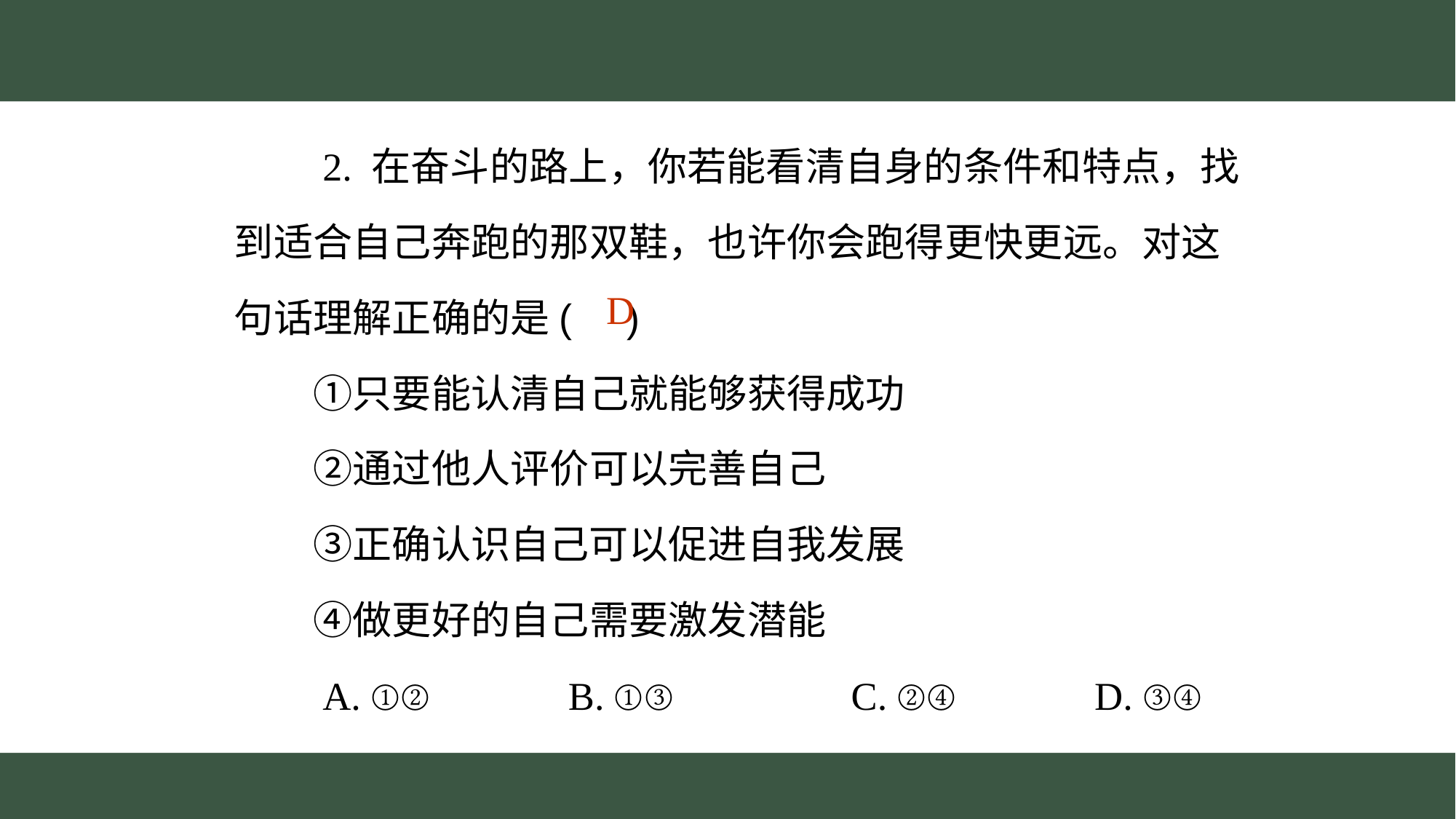

2. 在奋斗的路上，你若能看清自身的条件和特点，找
到适合自己奔跑的那双鞋，也许你会跑得更快更远。对这
句话理解正确的是(     )
　　①只要能认清自己就能够获得成功
　　②通过他人评价可以完善自己
　　③正确认识自己可以促进自我发展
　　④做更好的自己需要激发潜能
　　A. ①②　　　B. ①③　　　　C. ②④　　　D. ③④
D